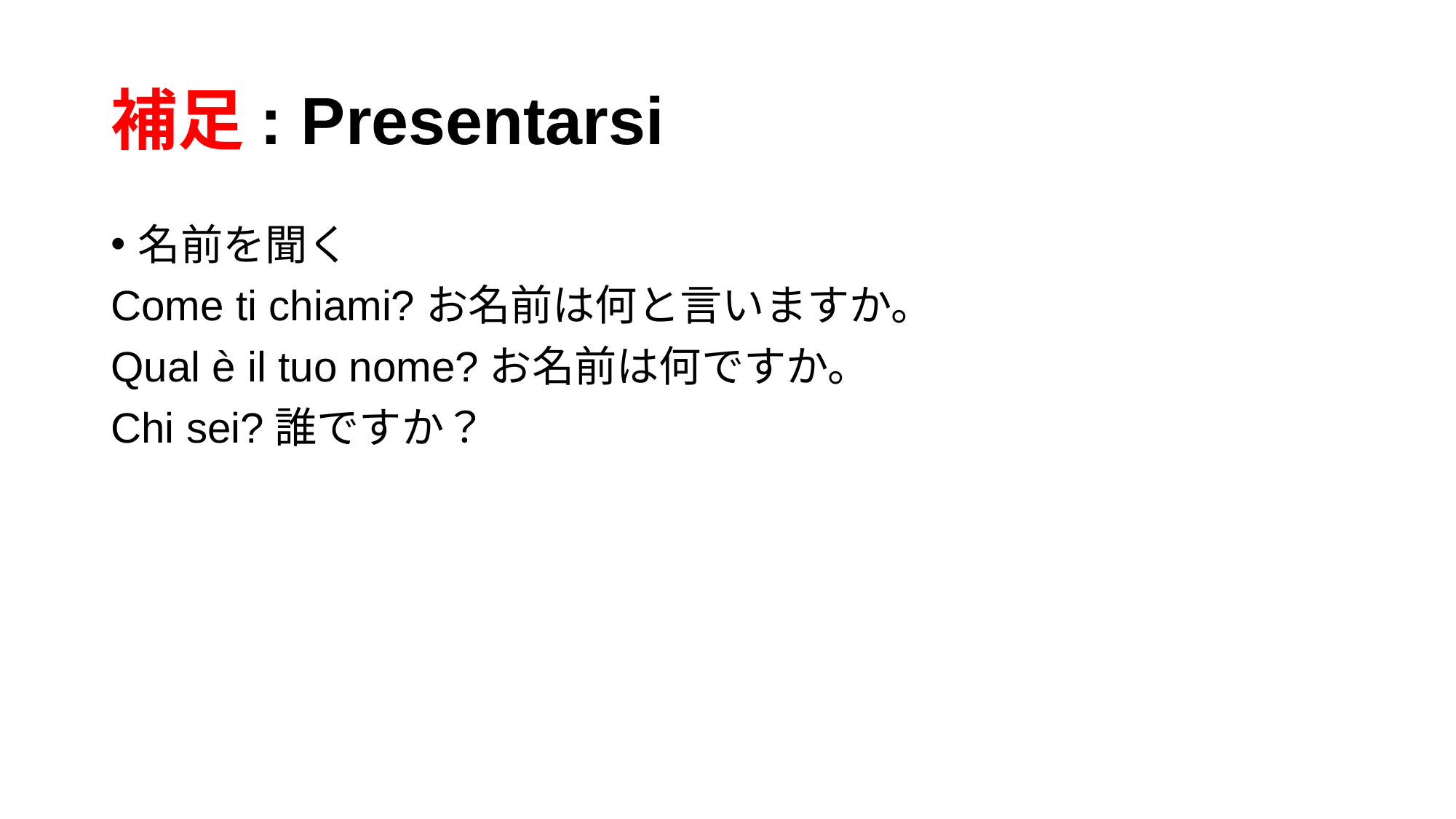

# 補足: Presentarsi
名前を聞く
Come ti chiami?お名前は何と言いますか。
Qual è il tuo nome?お名前は何ですか。
Chi sei?誰ですか？